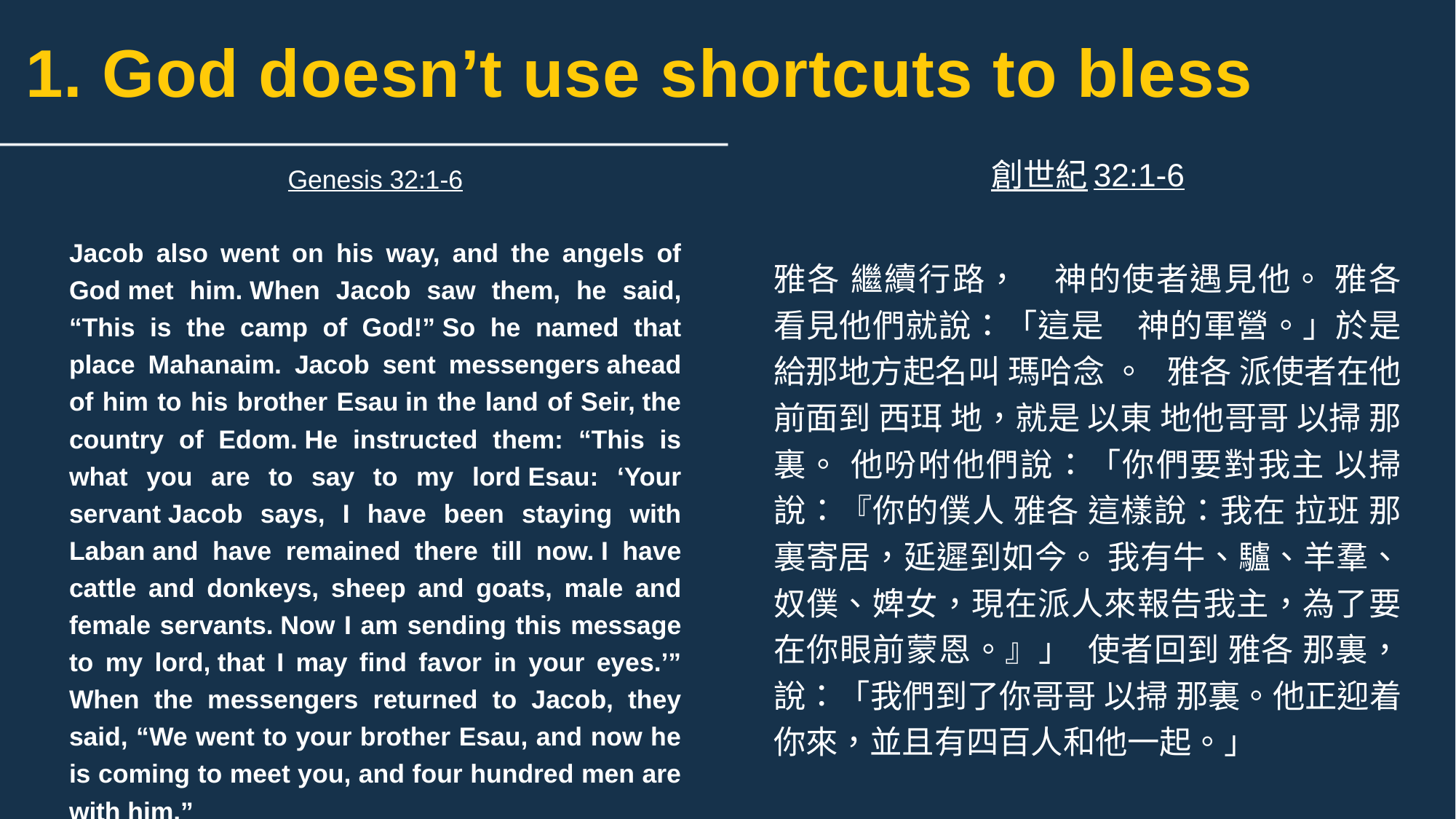

# 1. God doesn’t use shortcuts to bless
創世紀32:1-6

雅各 繼續行路，　神的使者遇見他。 雅各 看見他們就說：「這是　神的軍營。」於是給那地方起名叫 瑪哈念 。   雅各 派使者在他前面到 西珥 地，就是 以東 地他哥哥 以掃 那裏。 他吩咐他們說：「你們要對我主 以掃 說：『你的僕人 雅各 這樣說：我在 拉班 那裏寄居，延遲到如今。 我有牛、驢、羊羣、奴僕、婢女，現在派人來報告我主，為了要在你眼前蒙恩。』」  使者回到 雅各 那裏，說：「我們到了你哥哥 以掃 那裏。他正迎着你來，並且有四百人和他一起。」
Genesis 32:1-6

Jacob also went on his way, and the angels of God met him. When Jacob saw them, he said, “This is the camp of God!” So he named that place Mahanaim. Jacob sent messengers ahead of him to his brother Esau in the land of Seir, the country of Edom. He instructed them: “This is what you are to say to my lord Esau: ‘Your servant Jacob says, I have been staying with Laban and have remained there till now. I have cattle and donkeys, sheep and goats, male and female servants. Now I am sending this message to my lord, that I may find favor in your eyes.’” When the messengers returned to Jacob, they said, “We went to your brother Esau, and now he is coming to meet you, and four hundred men are with him.”